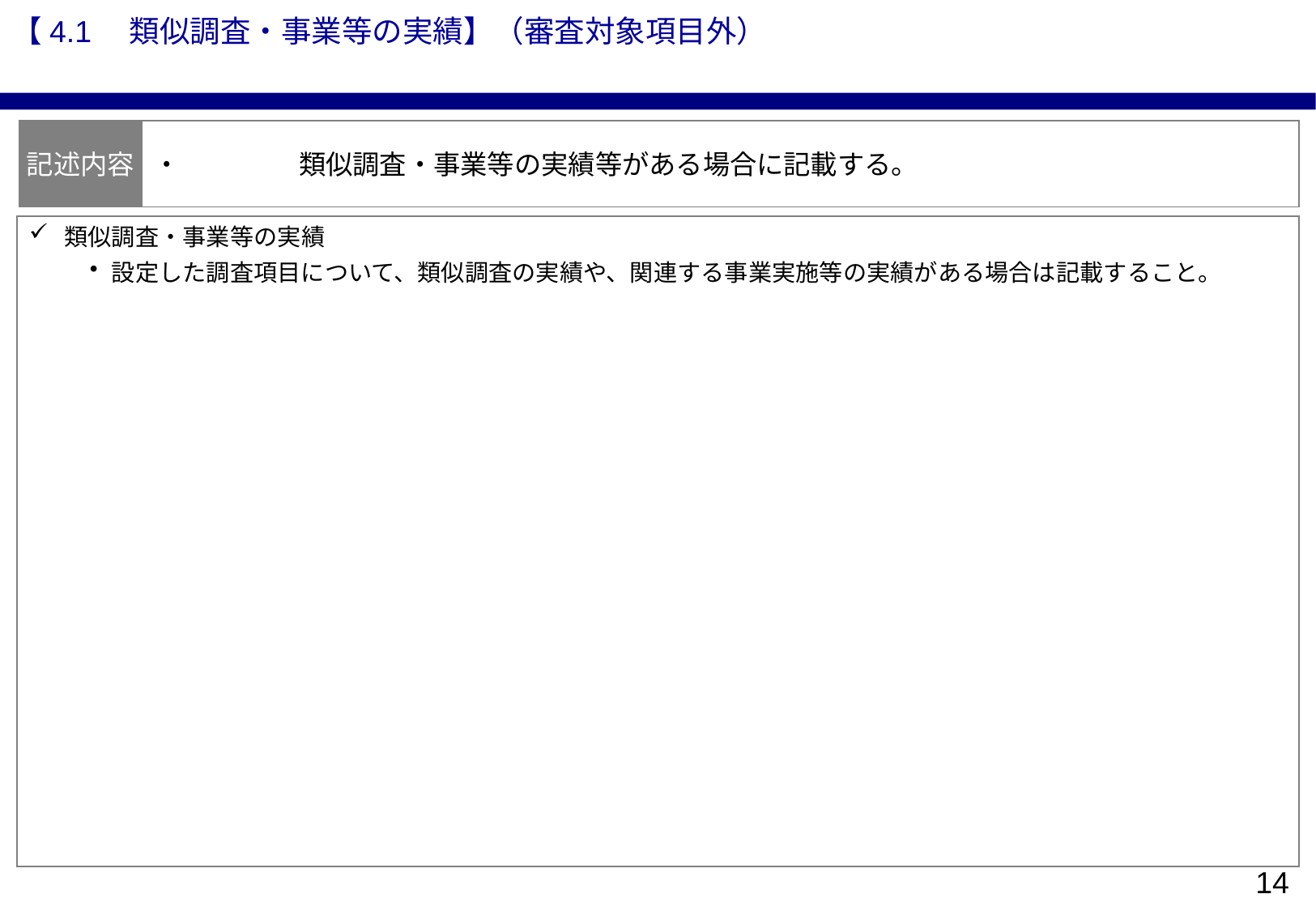

【4.1　類似調査・事業等の実績】（審査対象項目外）
記述内容
・	類似調査・事業等の実績等がある場合に記載する。
類似調査・事業等の実績
設定した調査項目について、類似調査の実績や、関連する事業実施等の実績がある場合は記載すること。